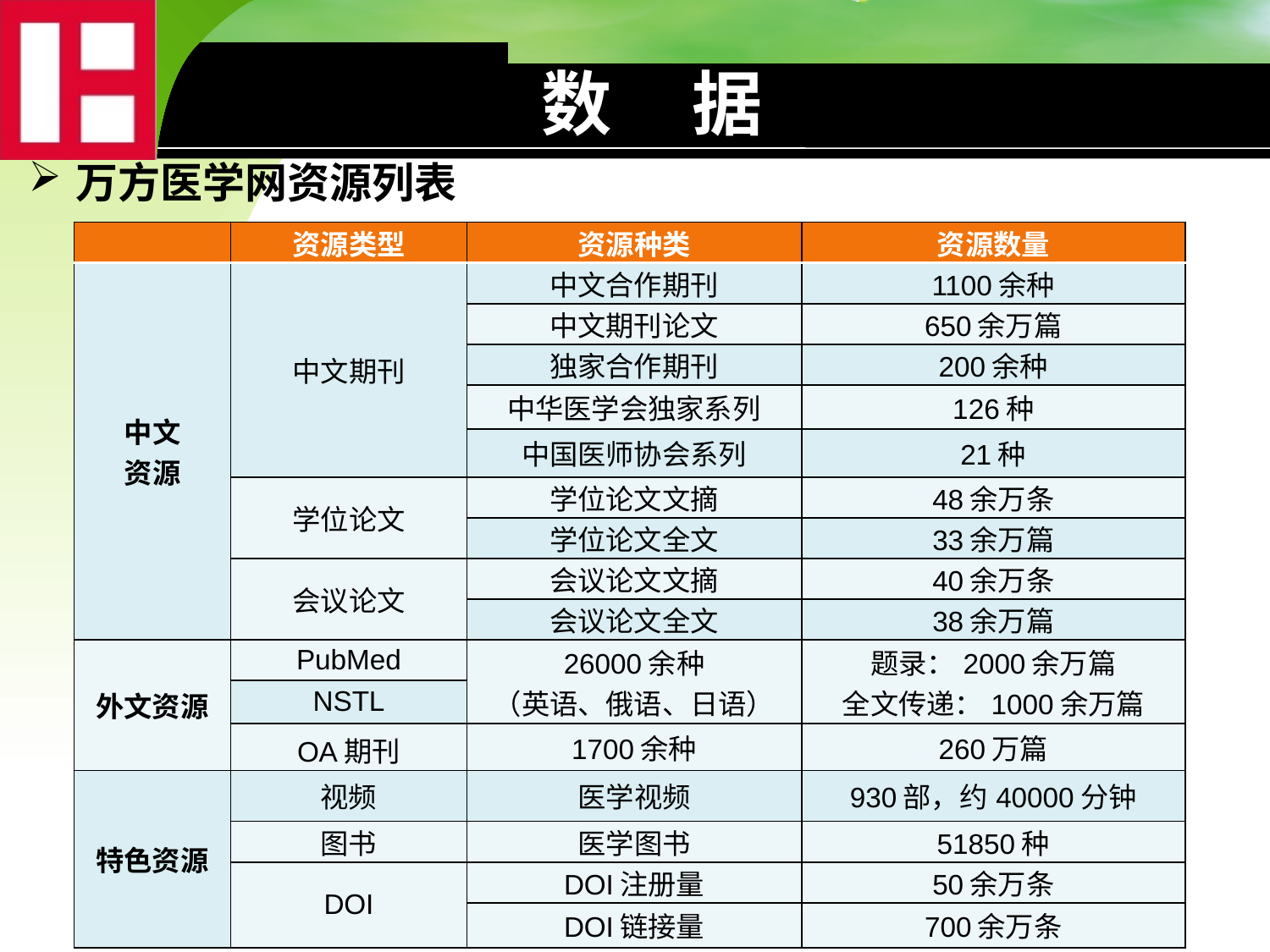

数     据
万方医学网资源列表

|  | 资源类型 | 资源种类 | 资源数量 |
| --- | --- | --- | --- |
| 中文 资源 | 中文期刊 | 中文合作期刊 | 1100余种 |
|  |  | 中文期刊论文 | 650余万篇 |
|  |  | 独家合作期刊 | 200余种 |
|  |  | 中华医学会独家系列 | 126种 |
|  |  | 中国医师协会系列 | 21种 |
|  | 学位论文 | 学位论文文摘 | 48余万条 |
|  |  | 学位论文全文 | 33余万篇 |
|  | 会议论文 | 会议论文文摘 | 40余万条 |
|  |  | 会议论文全文 | 38余万篇 |
| 外文资源 | PubMed | 26000余种 （英语、俄语、日语） | 题录：2000余万篇 全文传递：1000余万篇 |
|  | NSTL |  |  |
|  | OA期刊 | 1700余种 | 260万篇 |
| 特色资源 | 视频 | 医学视频 | 930部，约40000分钟 |
|  | 图书 | 医学图书 | 51850种 |
|  | DOI | DOI注册量 | 50余万条 |
|  |  | DOI链接量 | 700余万条 |